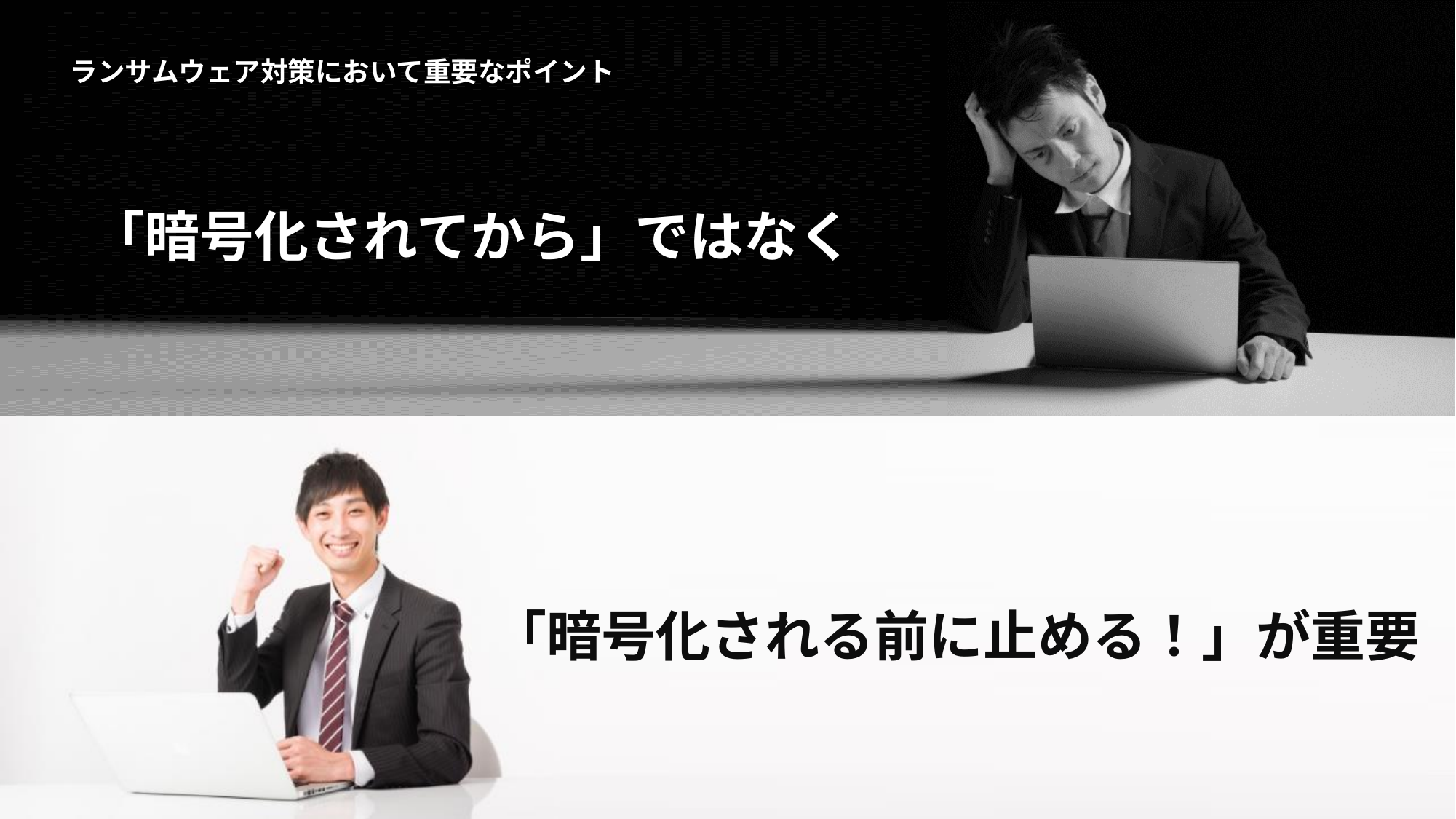

ランサムウェア対策において重要なポイント
「暗号化されてから」ではなく
「暗号化される前に止める！」が重要